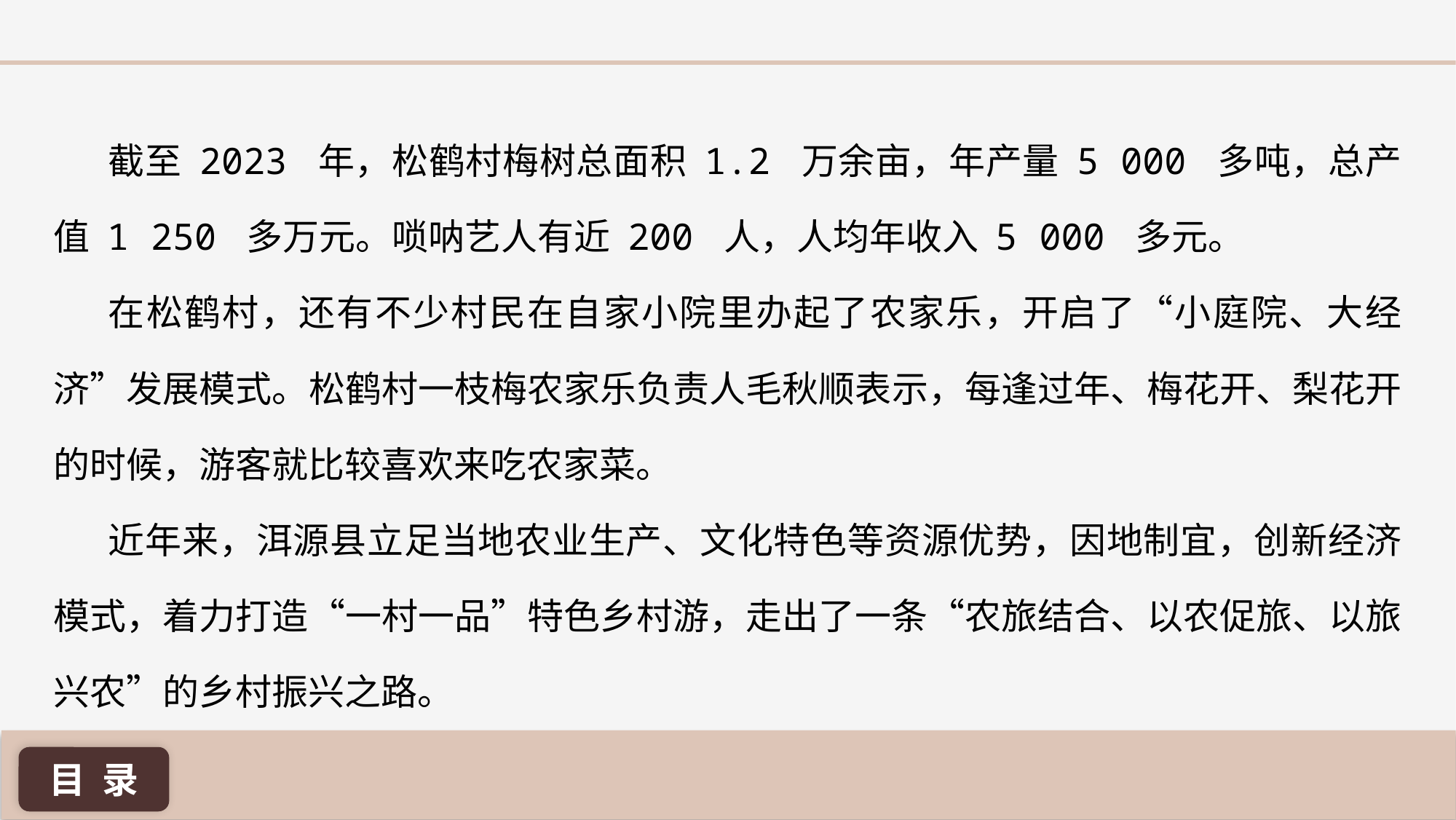

截至 2023 年，松鹤村梅树总面积 1.2 万余亩，年产量 5 000 多吨，总产值 1 250 多万元。唢呐艺人有近 200 人，人均年收入 5 000 多元。
在松鹤村，还有不少村民在自家小院里办起了农家乐，开启了“小庭院、大经济”发展模式。松鹤村一枝梅农家乐负责人毛秋顺表示，每逢过年、梅花开、梨花开的时候，游客就比较喜欢来吃农家菜。
近年来，洱源县立足当地农业生产、文化特色等资源优势，因地制宜，创新经济模式，着力打造“一村一品”特色乡村游，走出了一条“农旅结合、以农促旅、以旅兴农”的乡村振兴之路。